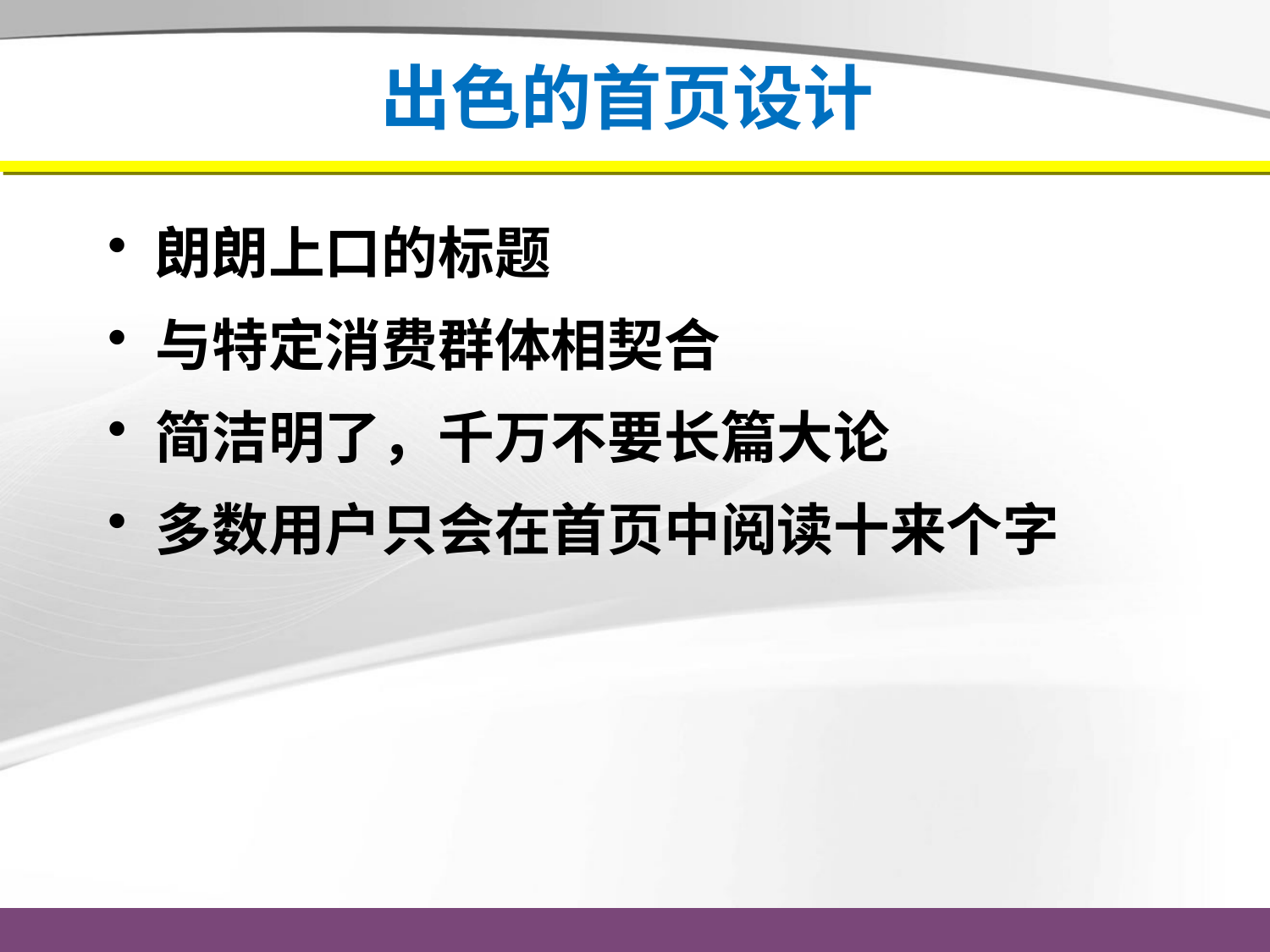

# 出色的首页设计
朗朗上口的标题
与特定消费群体相契合
简洁明了，千万不要长篇大论
多数用户只会在首页中阅读十来个字